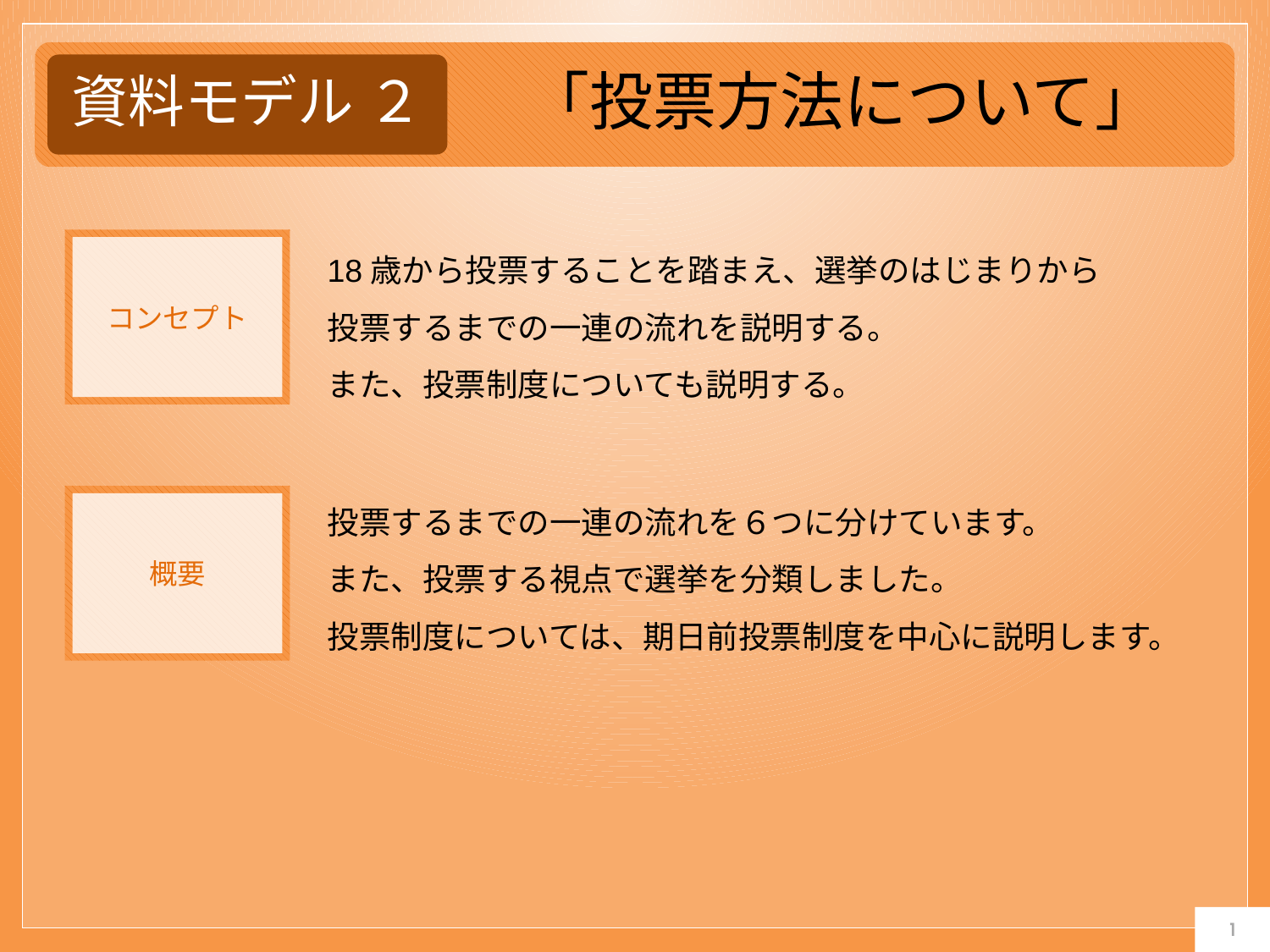

「投票方法について」
資料モデル ２
18歳から投票することを踏まえ、選挙のはじまりから
投票するまでの一連の流れを説明する。
また、投票制度についても説明する。

コンセプト
投票するまでの一連の流れを６つに分けています。
また、投票する視点で選挙を分類しました。
投票制度については、期日前投票制度を中心に説明します。

概要
1